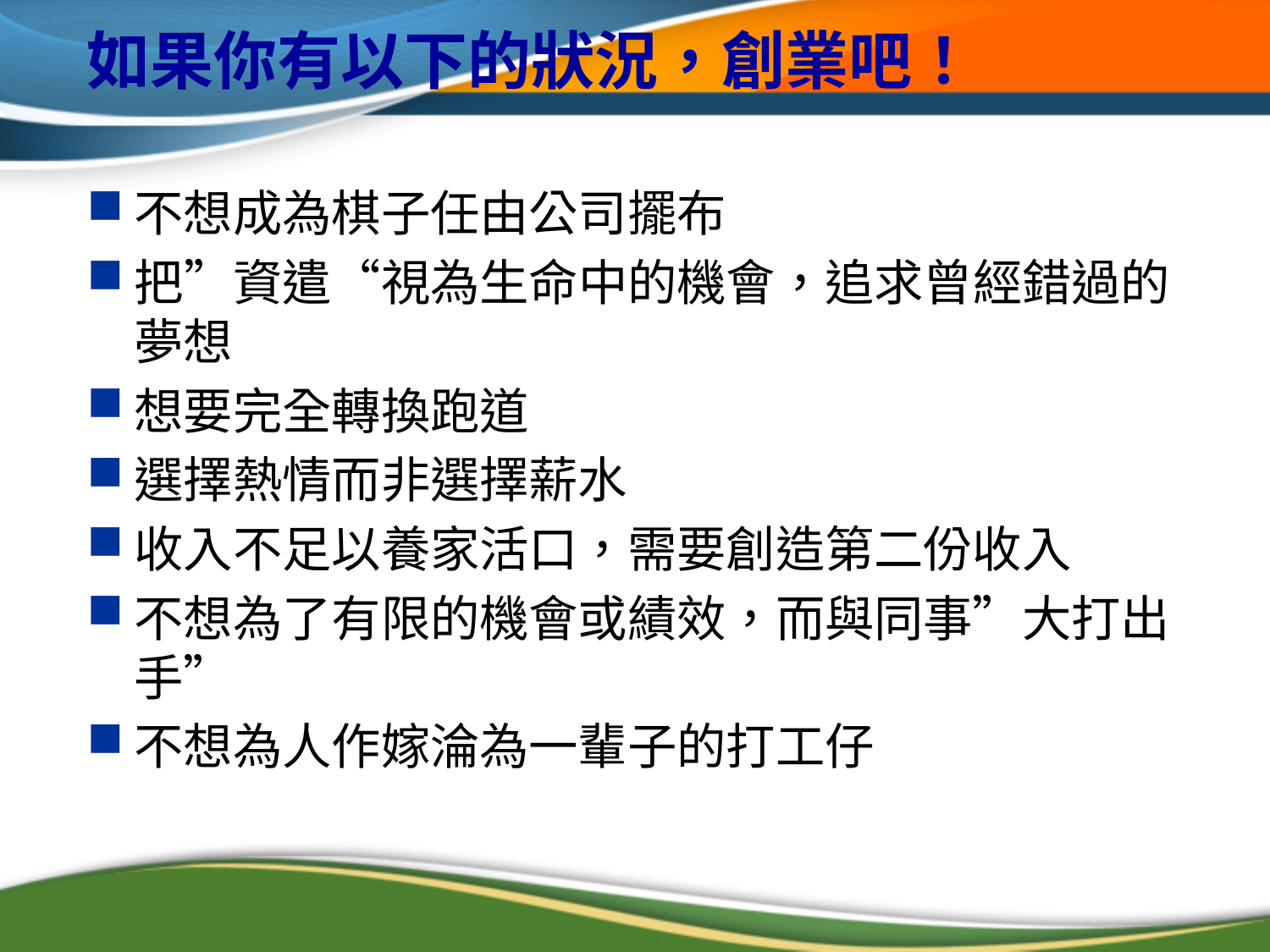

# 如果你有以下的狀況，創業吧！
不想成為棋子任由公司擺布
把”資遣“視為生命中的機會，追求曾經錯過的夢想
想要完全轉換跑道
選擇熱情而非選擇薪水
收入不足以養家活口，需要創造第二份收入
不想為了有限的機會或績效，而與同事”大打出手”
不想為人作嫁淪為一輩子的打工仔